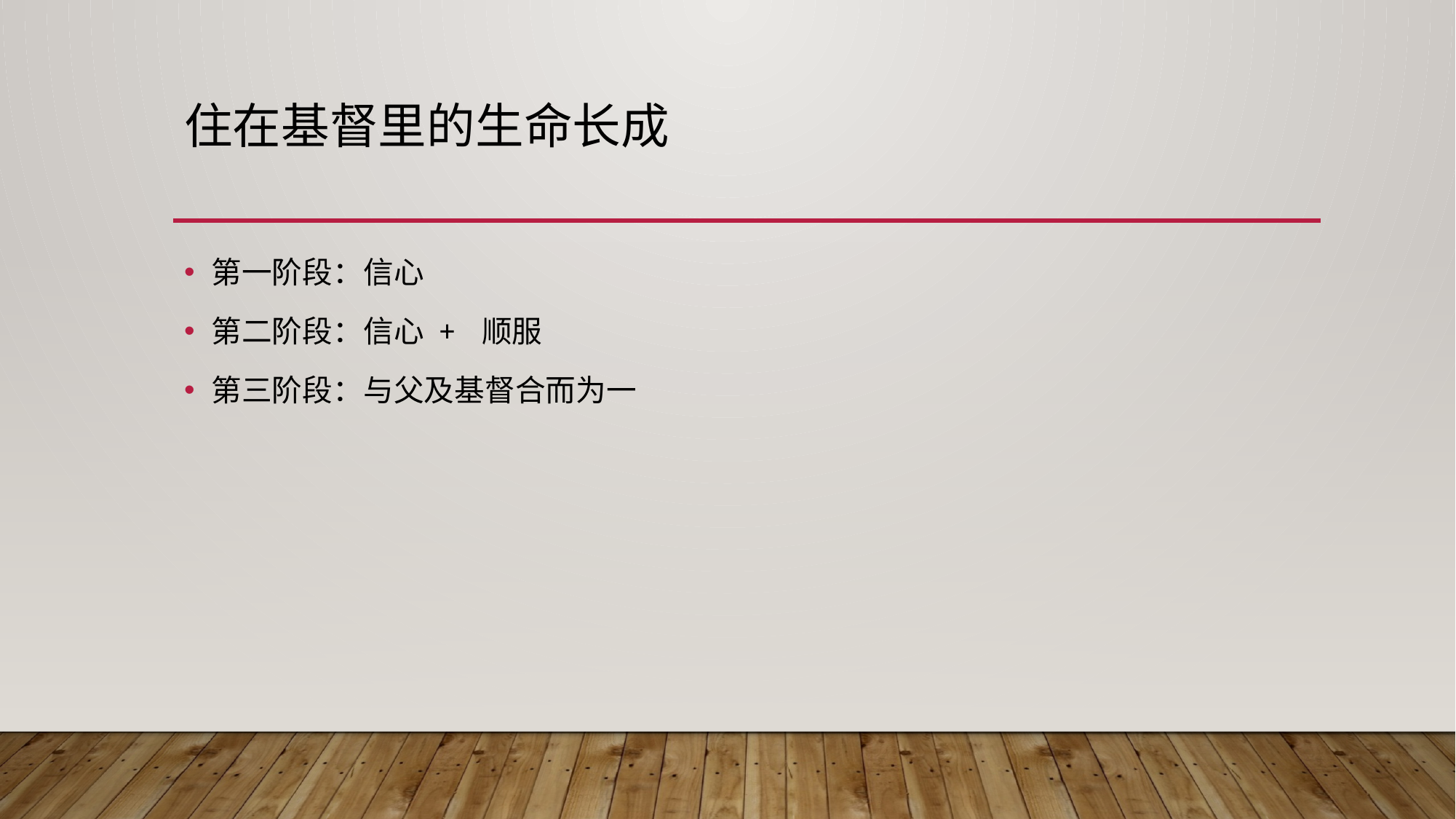

# 住在基督里的生命长成
第一阶段：信心
第二阶段：信心 + 顺服
第三阶段：与父及基督合而为一